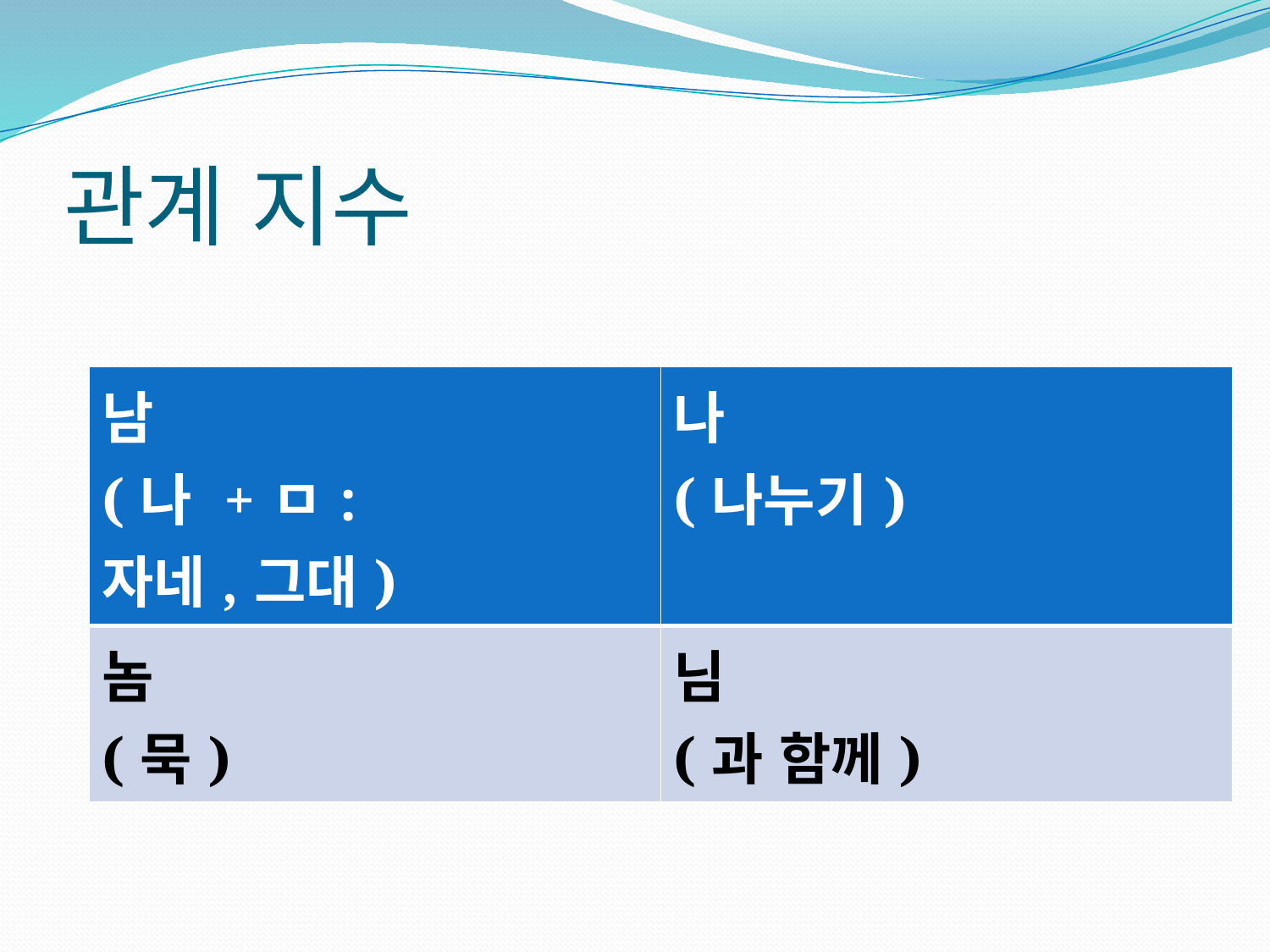

# 관계 지수
| 남 (나 +ㅁ: 자네,그대) | 나 (나누기) |
| --- | --- |
| 놈 (묵) | 님 (과 함께) |